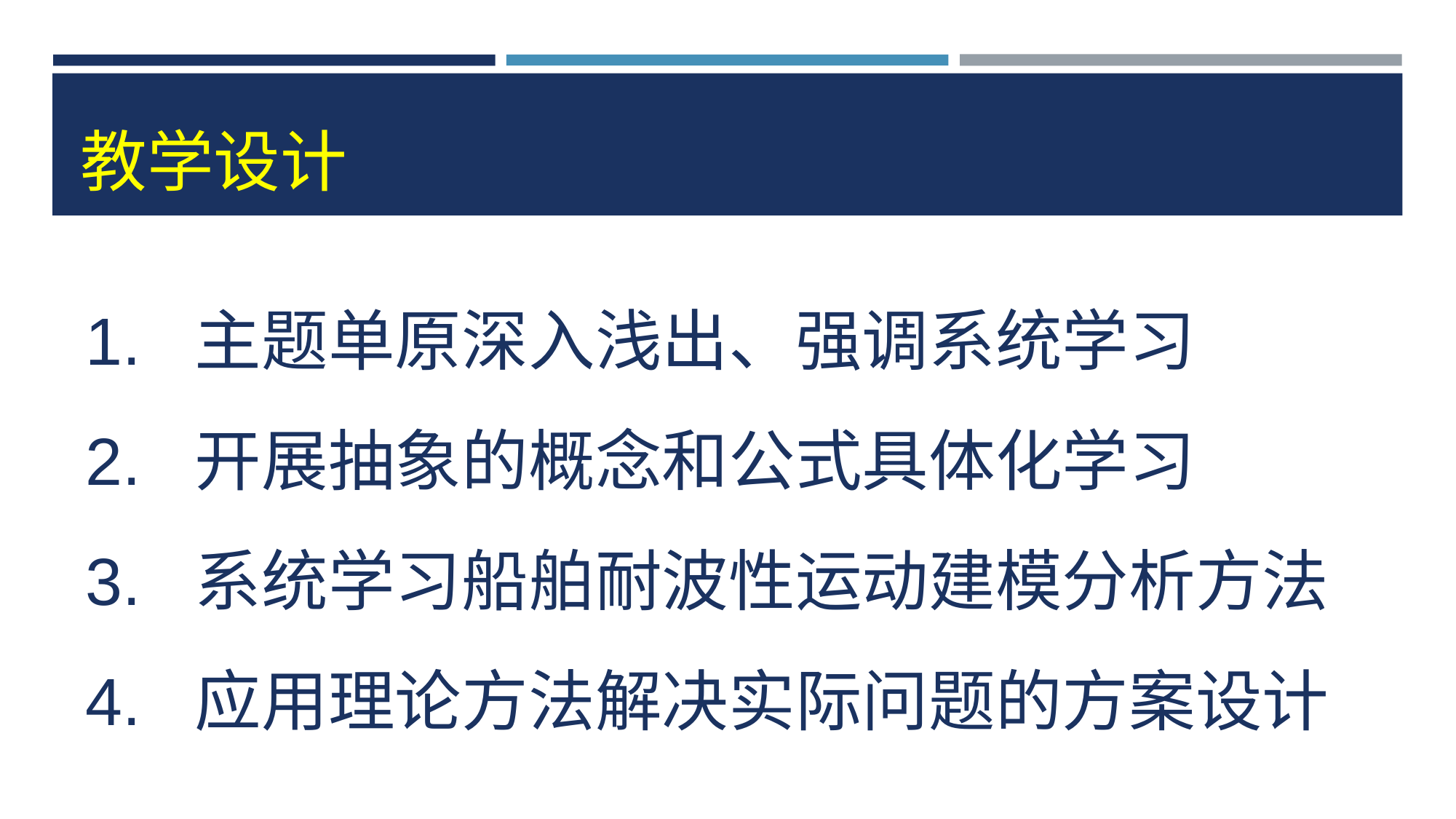

# 教学设计
主题单原深入浅出、强调系统学习
开展抽象的概念和公式具体化学习
系统学习船舶耐波性运动建模分析方法
应用理论方法解决实际问题的方案设计